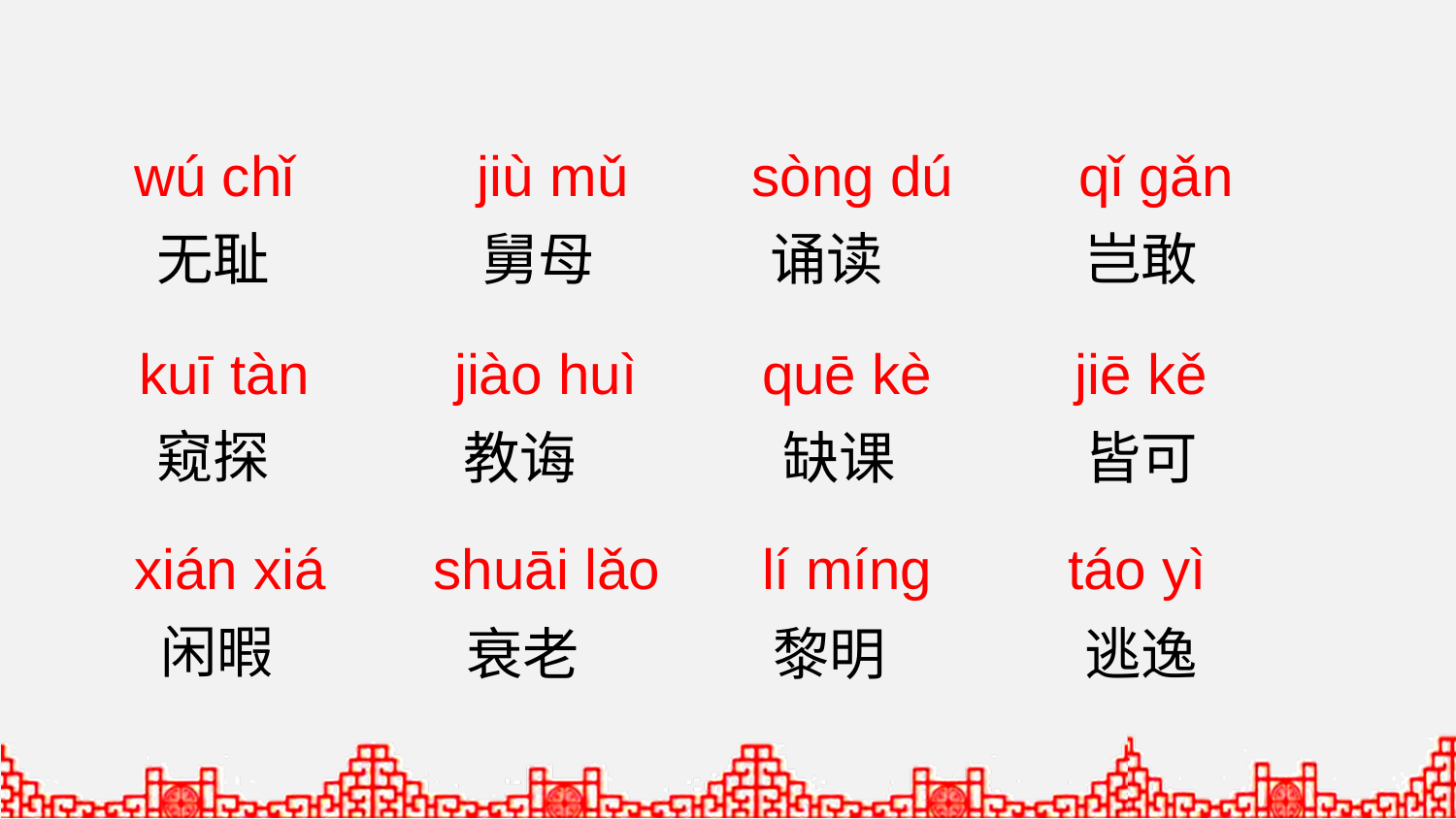

wú chǐ
jiù mǔ
sòng dú
qǐ gǎn
无耻
舅母
诵读
岂敢
kuī tàn
jiào huì
quē kè
jiē kě
窥探
教诲
缺课
皆可
xián xiá
shuāi lǎo
lí míng
táo yì
闲暇
衰老
黎明
逃逸